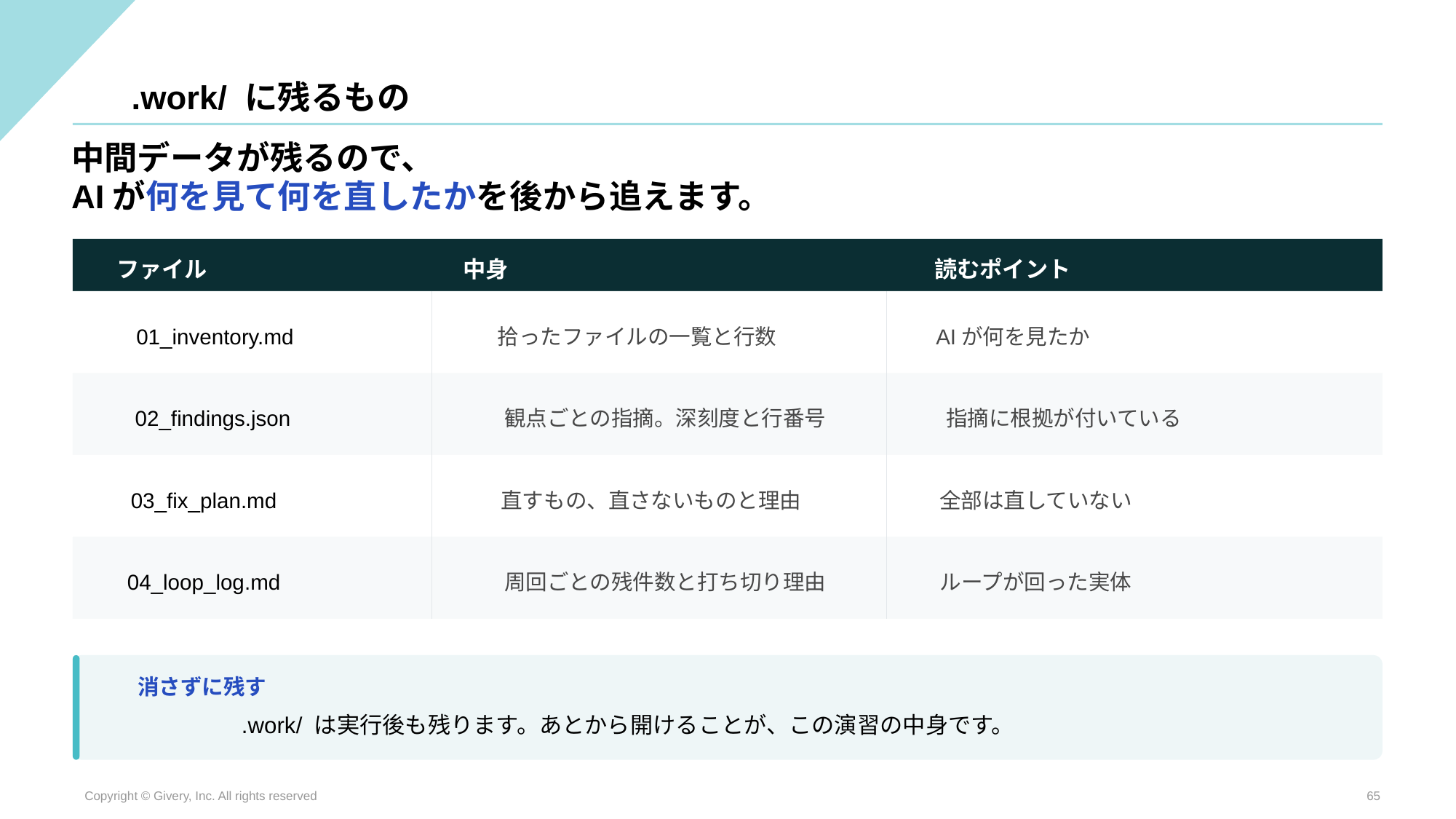

.work/ に残るもの

中間データが残るので、
AIが何を見て何を直したかを後から追えます。

ファイル
中身
読むポイント

01_inventory.md
拾ったファイルの一覧と行数
AIが何を見たか

02_findings.json
観点ごとの指摘。深刻度と行番号
指摘に根拠が付いている

03_fix_plan.md
直すもの、直さないものと理由
全部は直していない

04_loop_log.md
周回ごとの残件数と打ち切り理由
ループが回った実体

消さずに残す
.work/ は実行後も残ります。あとから開けることが、この演習の中身です。
Copyright © Givery, Inc. All rights reserved
65